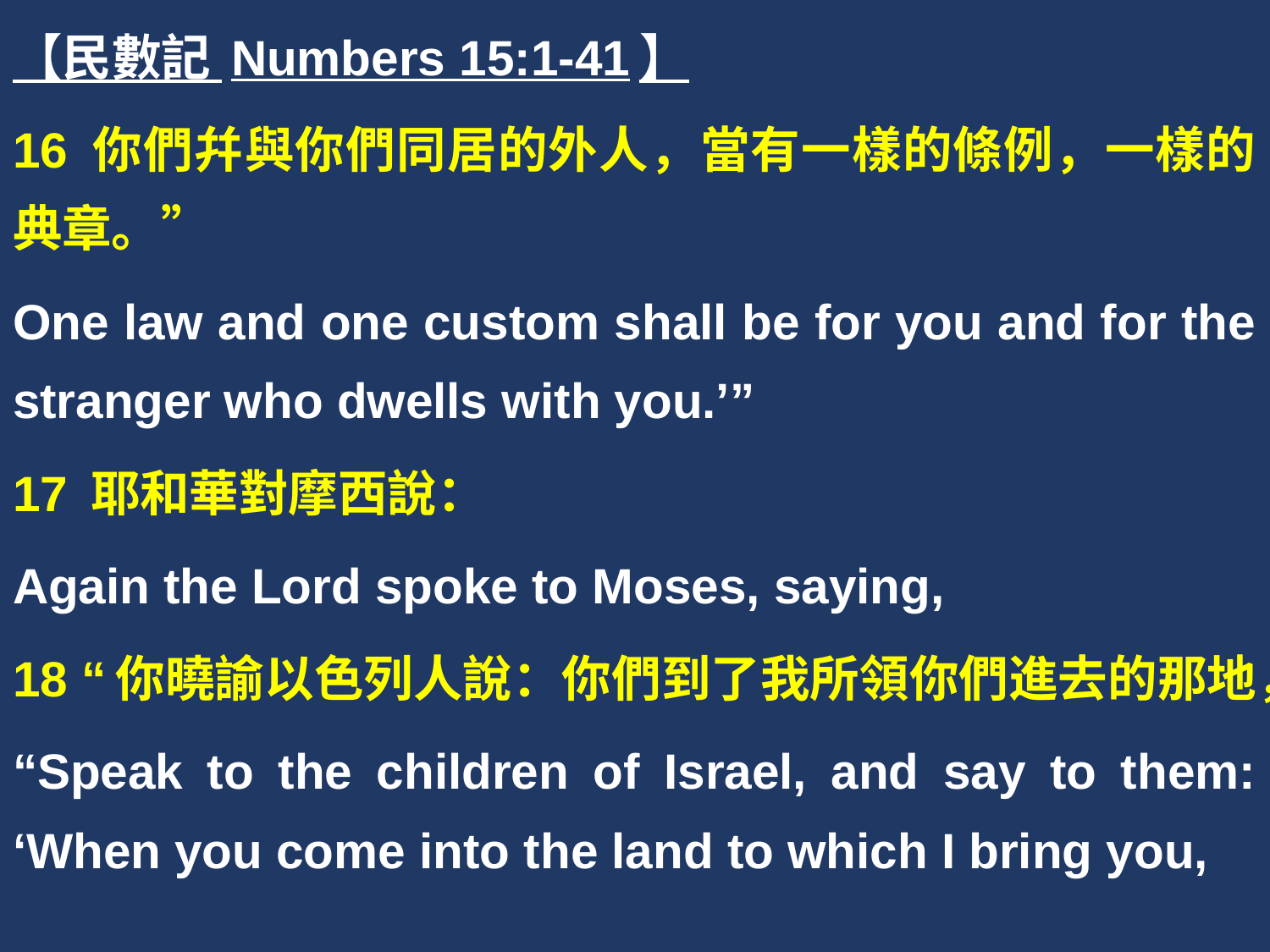

【民數記 Numbers 15:1-41】
16 你們幷與你們同居的外人，當有一樣的條例，一樣的典章。”
One law and one custom shall be for you and for the stranger who dwells with you.’”
17 耶和華對摩西說：
Again the Lord spoke to Moses, saying,
18 “你曉諭以色列人說：你們到了我所領你們進去的那地，
“Speak to the children of Israel, and say to them: ‘When you come into the land to which I bring you,